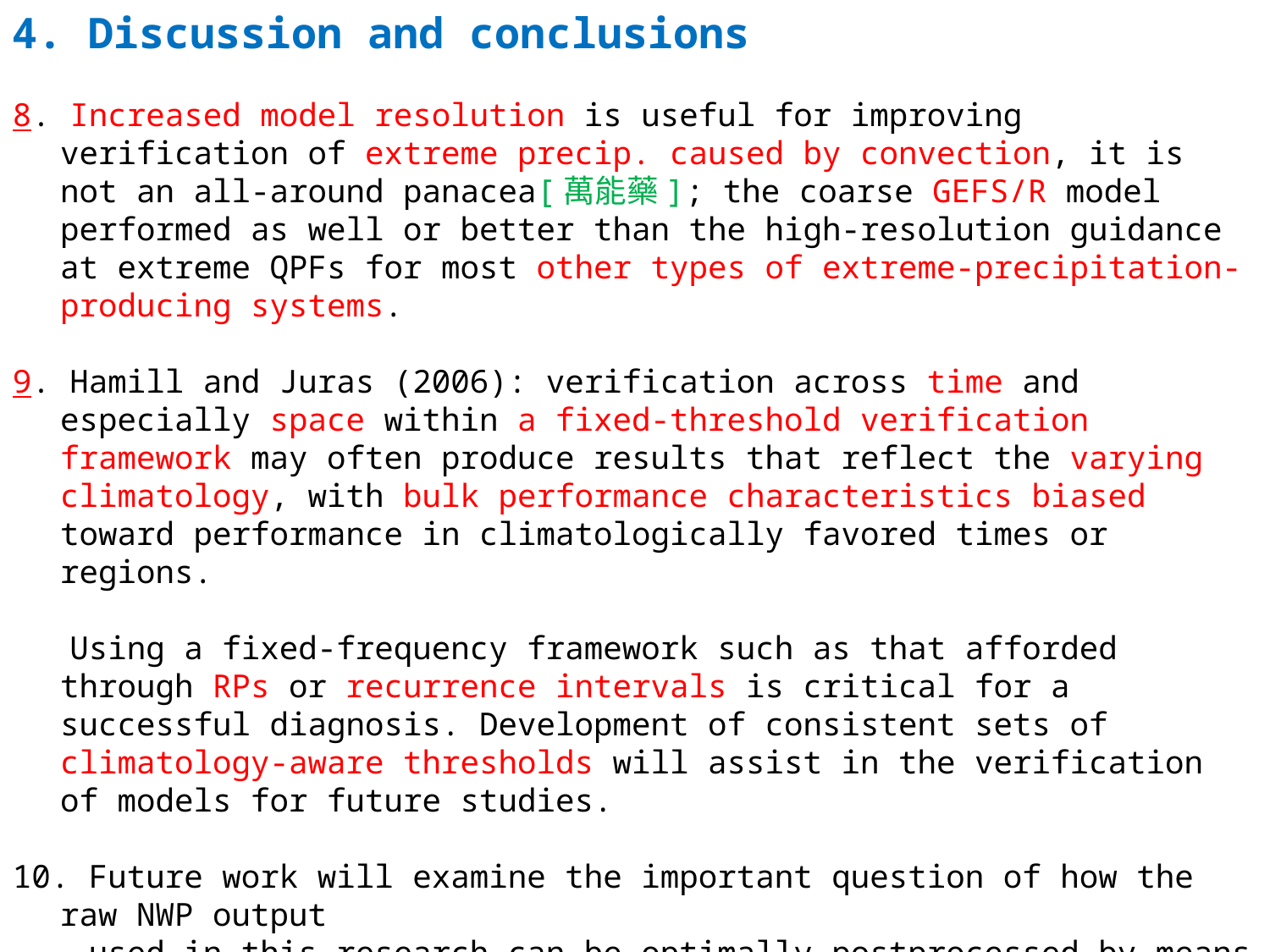

4. Discussion and conclusions

8. Increased model resolution is useful for improving verification of extreme precip. caused by convection, it is not an all-around panacea[萬能藥]; the coarse GEFS/R model performed as well or better than the high-resolution guidance at extreme QPFs for most other types of extreme-precipitation-producing systems.

9. Hamill and Juras (2006): verification across time and especially space within a fixed-threshold verification framework may often produce results that reflect the varying climatology, with bulk performance characteristics biased toward performance in climatologically favored times or regions.

   Using a fixed-frequency framework such as that afforded through RPs or recurrence intervals is critical for a successful diagnosis. Development of consistent sets of climatology-aware thresholds will assist in the verification of models for future studies.

10. Future work will examine the important question of how the raw NWP output
    used in this research can be optimally postprocessed by means of
    downscaling, quantile mapping, machine learning, probability calibration,
    and other methods to produce skillful deterministic and probabilistic
    predictions of RPT exceedances.